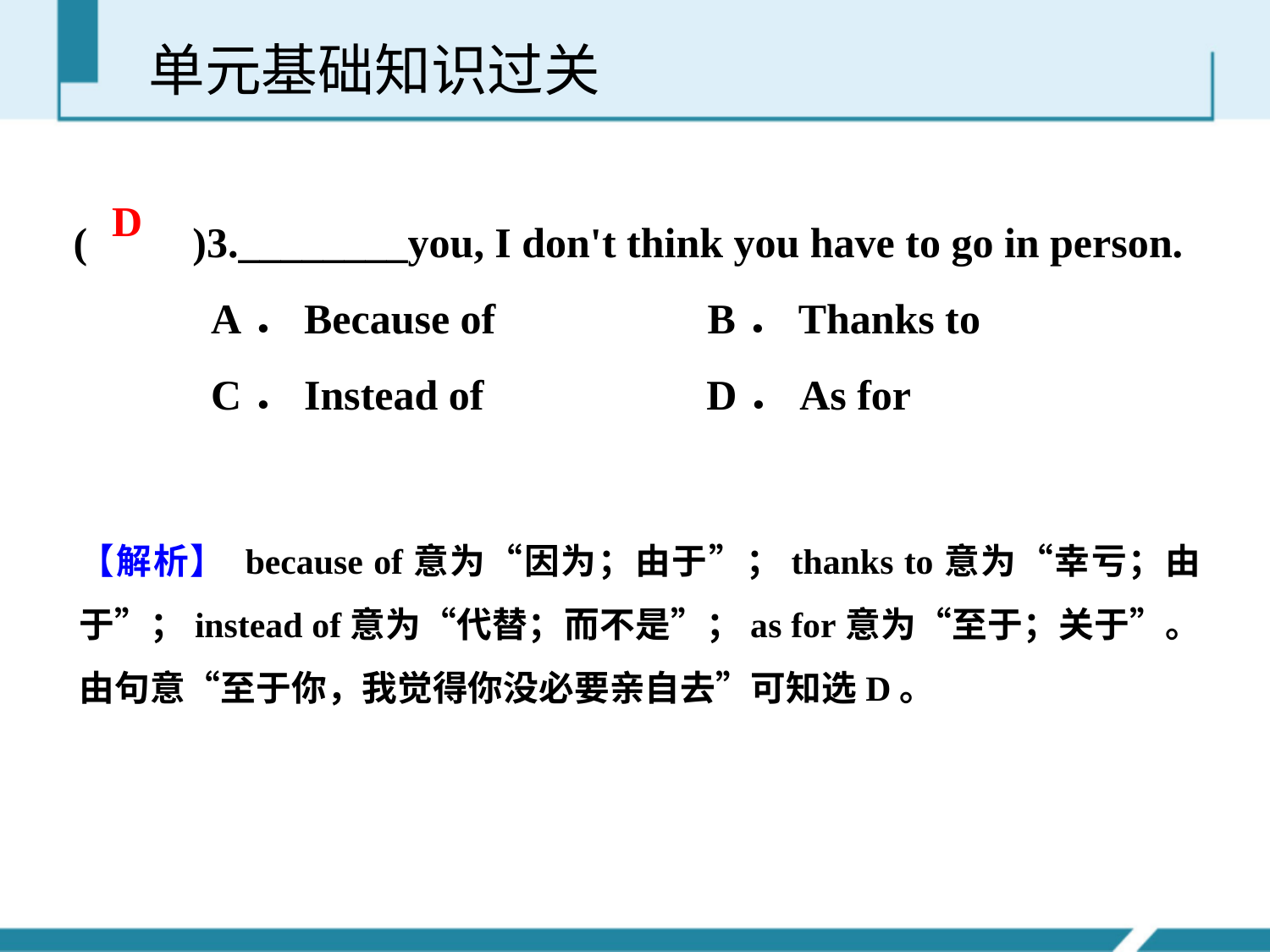

单元基础知识过关
(　　)3.________you, I don't think you have to go in person.
             A．Because of                    B．Thanks to
             C．Instead of                     D．As for
D
【解析】 because of意为“因为；由于”；thanks to意为“幸亏；由于”；instead of意为“代替；而不是”；as for意为“至于；关于”。由句意“至于你，我觉得你没必要亲自去”可知选D。